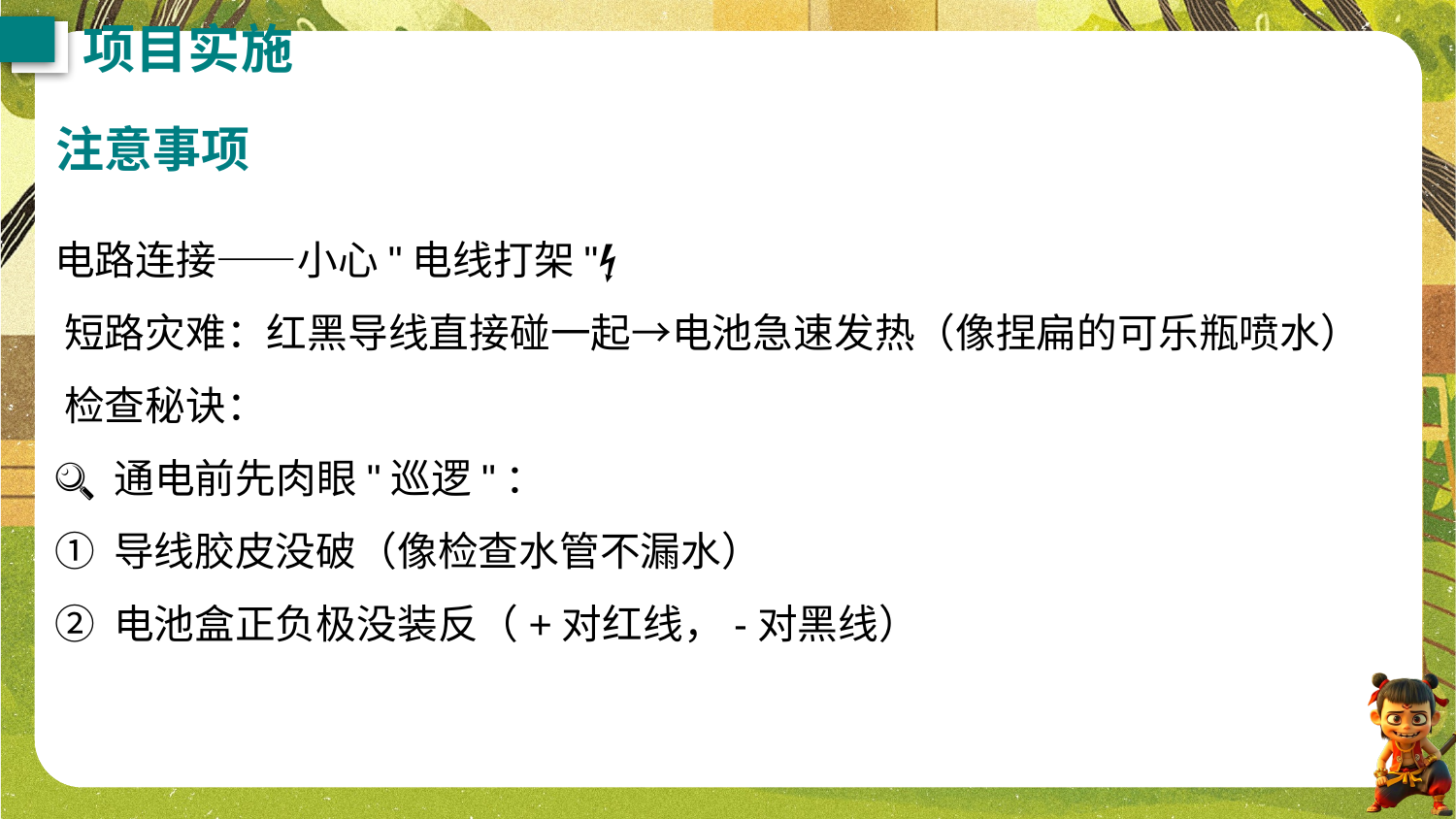

项目实施

注意事项
电路连接——小心"电线打架"⚡
​短路灾难：红黑导线直接碰一起→电池急速发热（像捏扁的可乐瓶喷水）
​检查秘诀：
🔍 通电前先肉眼"巡逻"：
① 导线胶皮没破（像检查水管不漏水）
② 电池盒正负极没装反（+对红线，-对黑线）